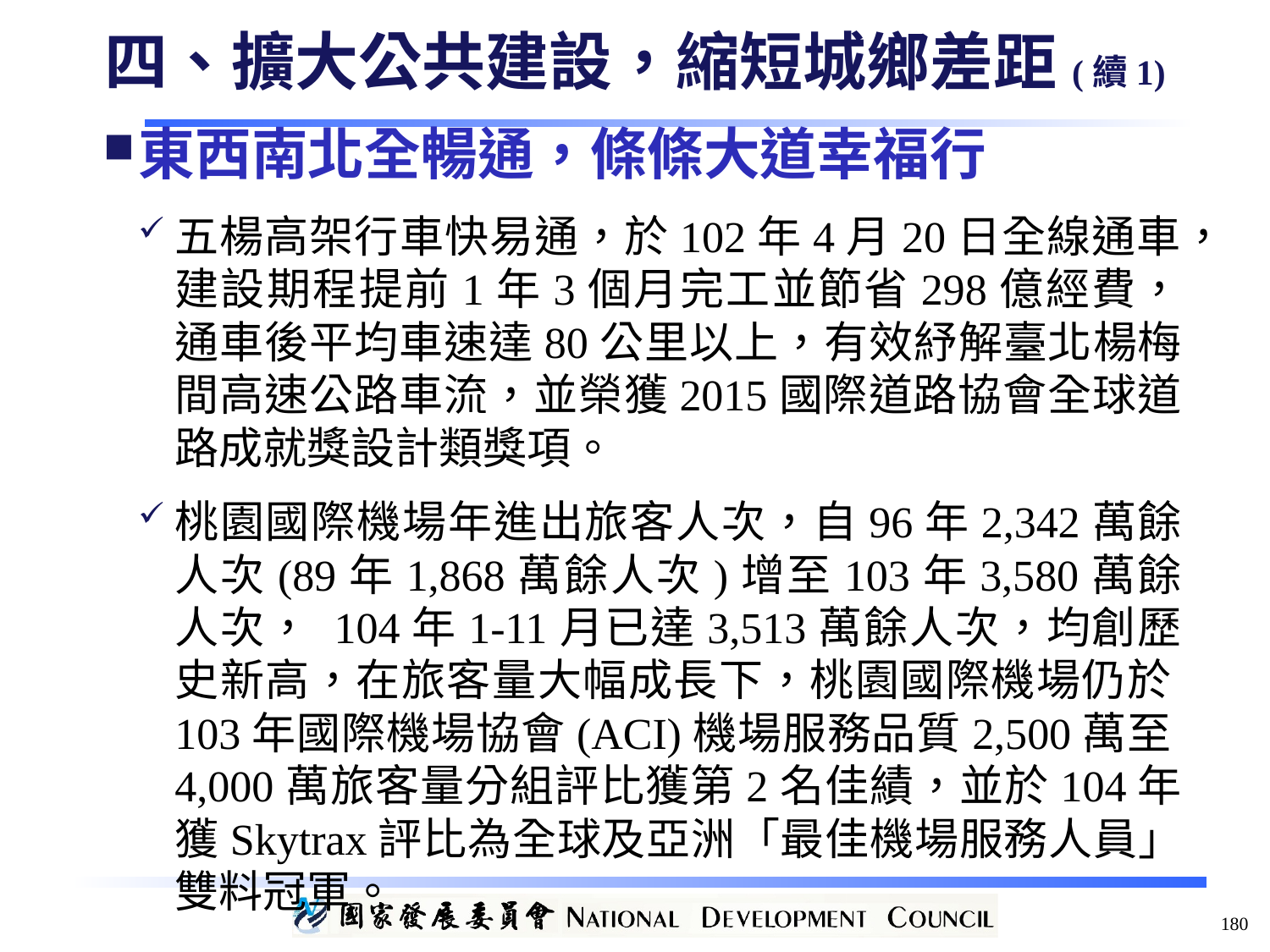

四、擴大公共建設，縮短城鄉差距(續1)
東西南北全暢通，條條大道幸福行
五楊高架行車快易通，於102年4月20日全線通車，建設期程提前1年3個月完工並節省298億經費，通車後平均車速達80公里以上，有效紓解臺北楊梅間高速公路車流，並榮獲2015國際道路協會全球道路成就獎設計類獎項。
桃園國際機場年進出旅客人次，自96年2,342萬餘人次(89年1,868萬餘人次)增至103年3,580萬餘人次， 104年1-11月已達3,513萬餘人次，均創歷史新高，在旅客量大幅成長下，桃園國際機場仍於103年國際機場協會(ACI)機場服務品質2,500萬至4,000萬旅客量分組評比獲第2名佳績，並於104年獲Skytrax評比為全球及亞洲「最佳機場服務人員」雙料冠軍。
180